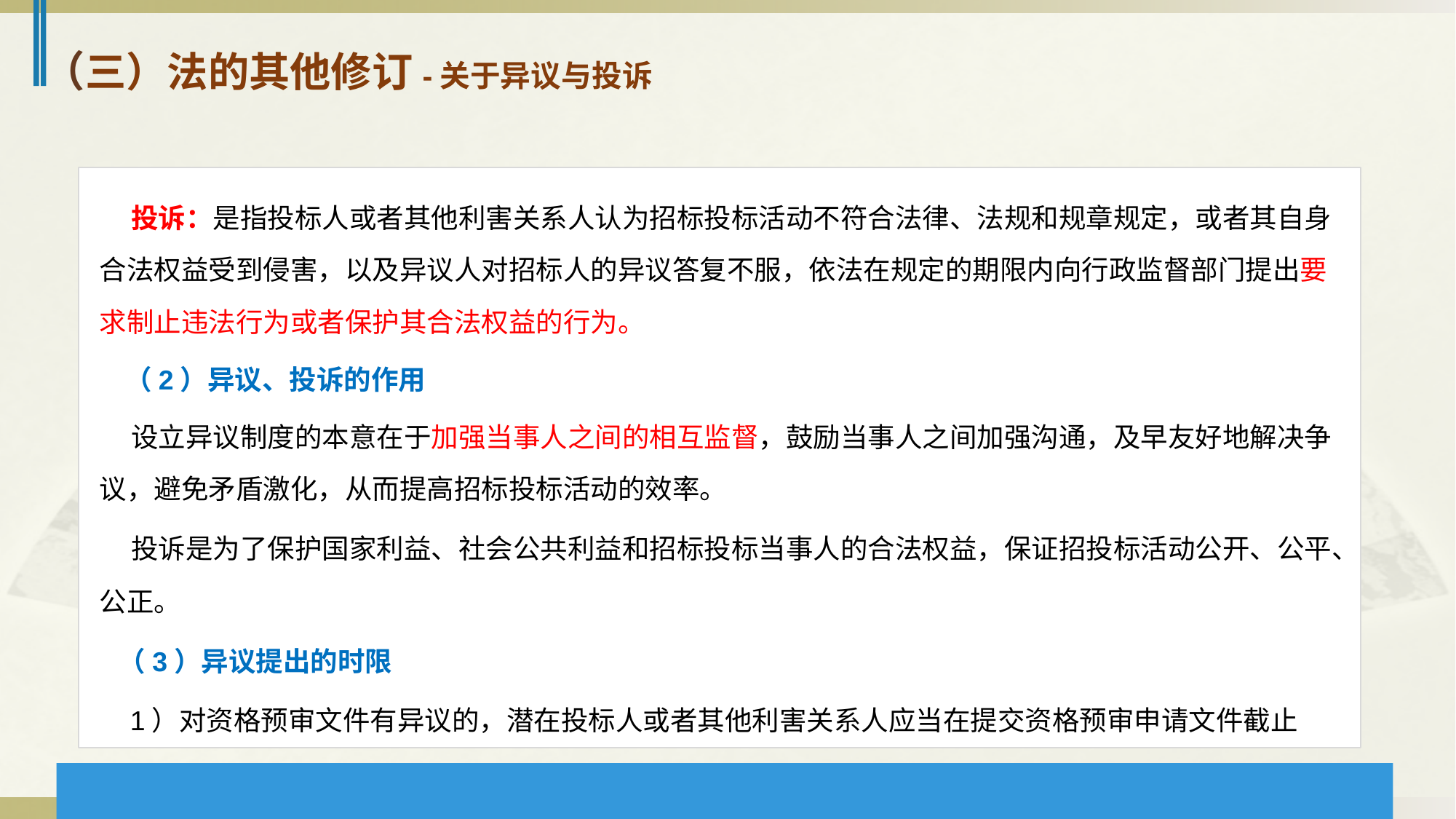

（三）法的其他修订-关于异议与投诉

    投诉：是指投标人或者其他利害关系人认为招标投标活动不符合法律、法规和规章规定，或者其自身合法权益受到侵害，以及异议人对招标人的异议答复不服，依法在规定的期限内向行政监督部门提出要求制止违法行为或者保护其合法权益的行为。
   （2）异议、投诉的作用
    设立异议制度的本意在于加强当事人之间的相互监督，鼓励当事人之间加强沟通，及早友好地解决争议，避免矛盾激化，从而提高招标投标活动的效率。
    投诉是为了保护国家利益、社会公共利益和招标投标当事人的合法权益，保证招投标活动公开、公平、公正。
  （3）异议提出的时限
    1）对资格预审文件有异议的，潜在投标人或者其他利害关系人应当在提交资格预审申请文件截止